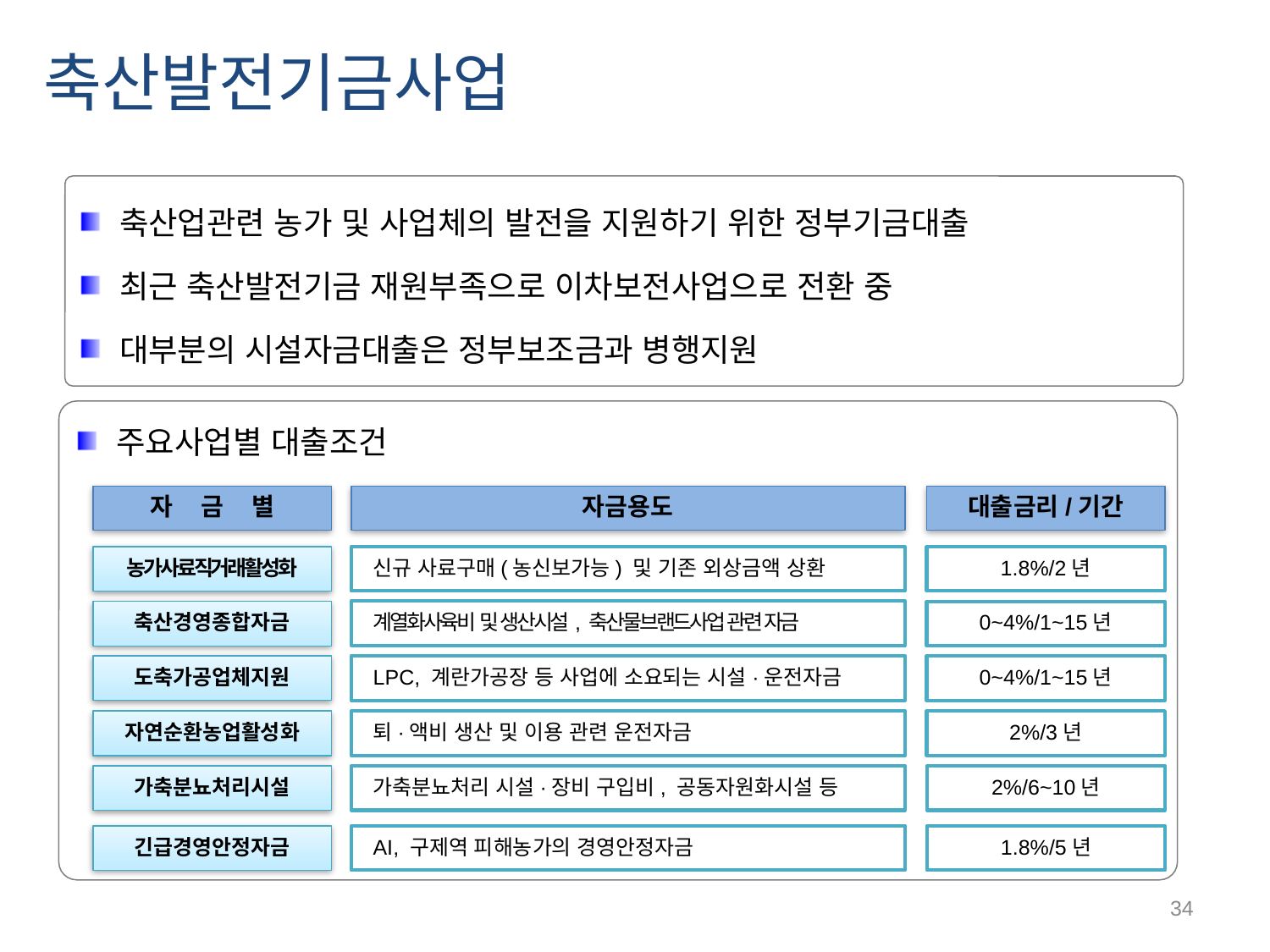

축산발전기금사업
축산업관련 농가 및 사업체의 발전을 지원하기 위한 정부기금대출
최근 축산발전기금 재원부족으로 이차보전사업으로 전환 중
대부분의 시설자금대출은 정부보조금과 병행지원
주요사업별 대출조건

자    금    별
자금용도
대출금리/기간
농가사료직거래활성화
신규 사료구매(농신보가능) 및 기존 외상금액 상환
1.8%/2년
계열화사육비 및 생산시설, 축산물브랜드사업 관련 자금
축산경영종합자금
0~4%/1~15년
도축가공업체지원
LPC, 계란가공장 등 사업에 소요되는 시설·운전자금
0~4%/1~15년
자연순환농업활성화
퇴·액비 생산 및 이용 관련 운전자금
2%/3년
가축분뇨처리시설
가축분뇨처리 시설·장비 구입비, 공동자원화시설 등
2%/6~10년
긴급경영안정자금
AI, 구제역 피해농가의 경영안정자금
1.8%/5년
34